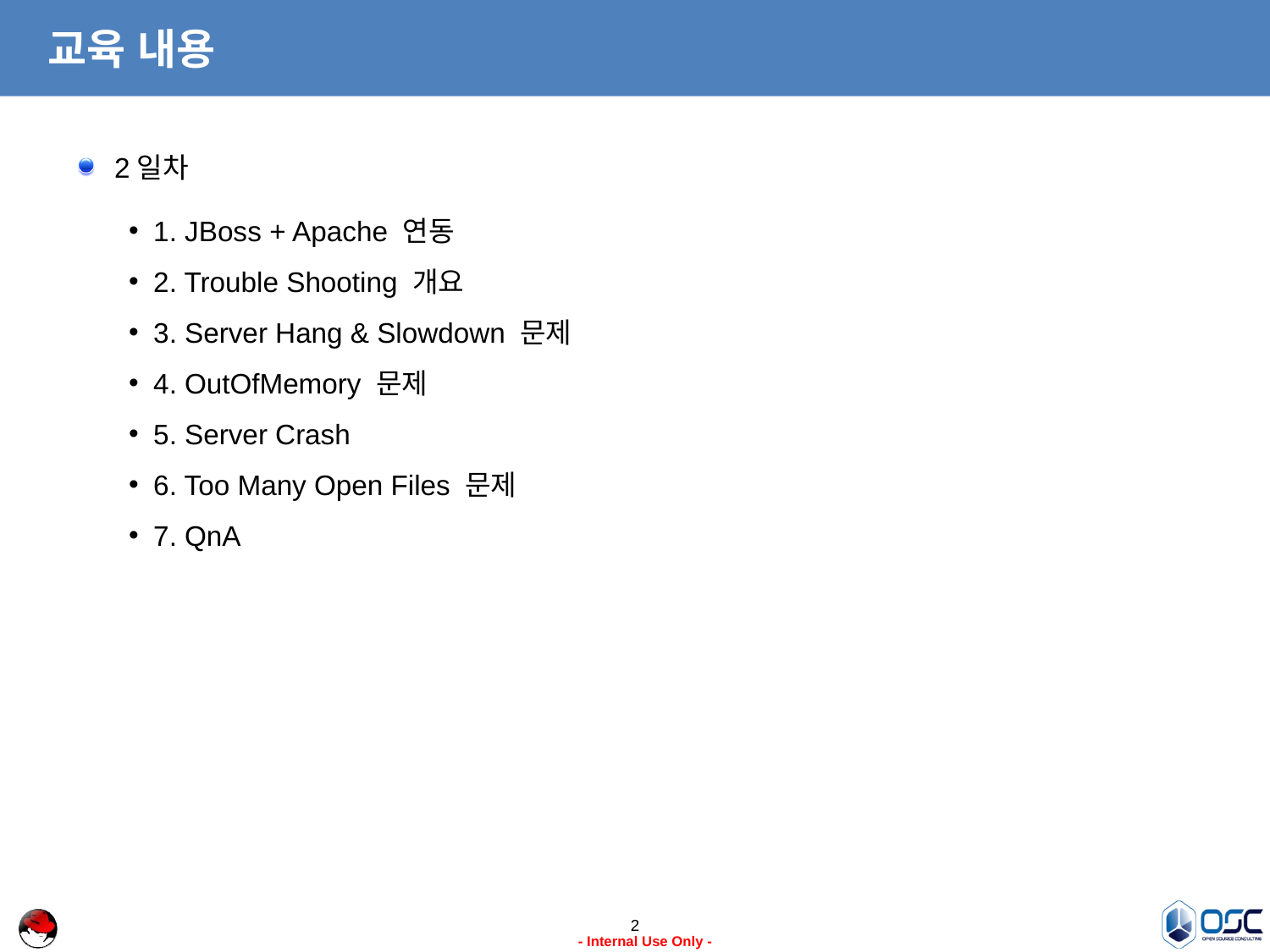

# 교육 내용
2일차
1. JBoss + Apache 연동
2. Trouble Shooting 개요
3. Server Hang & Slowdown 문제
4. OutOfMemory 문제
5. Server Crash
6. Too Many Open Files 문제
7. QnA